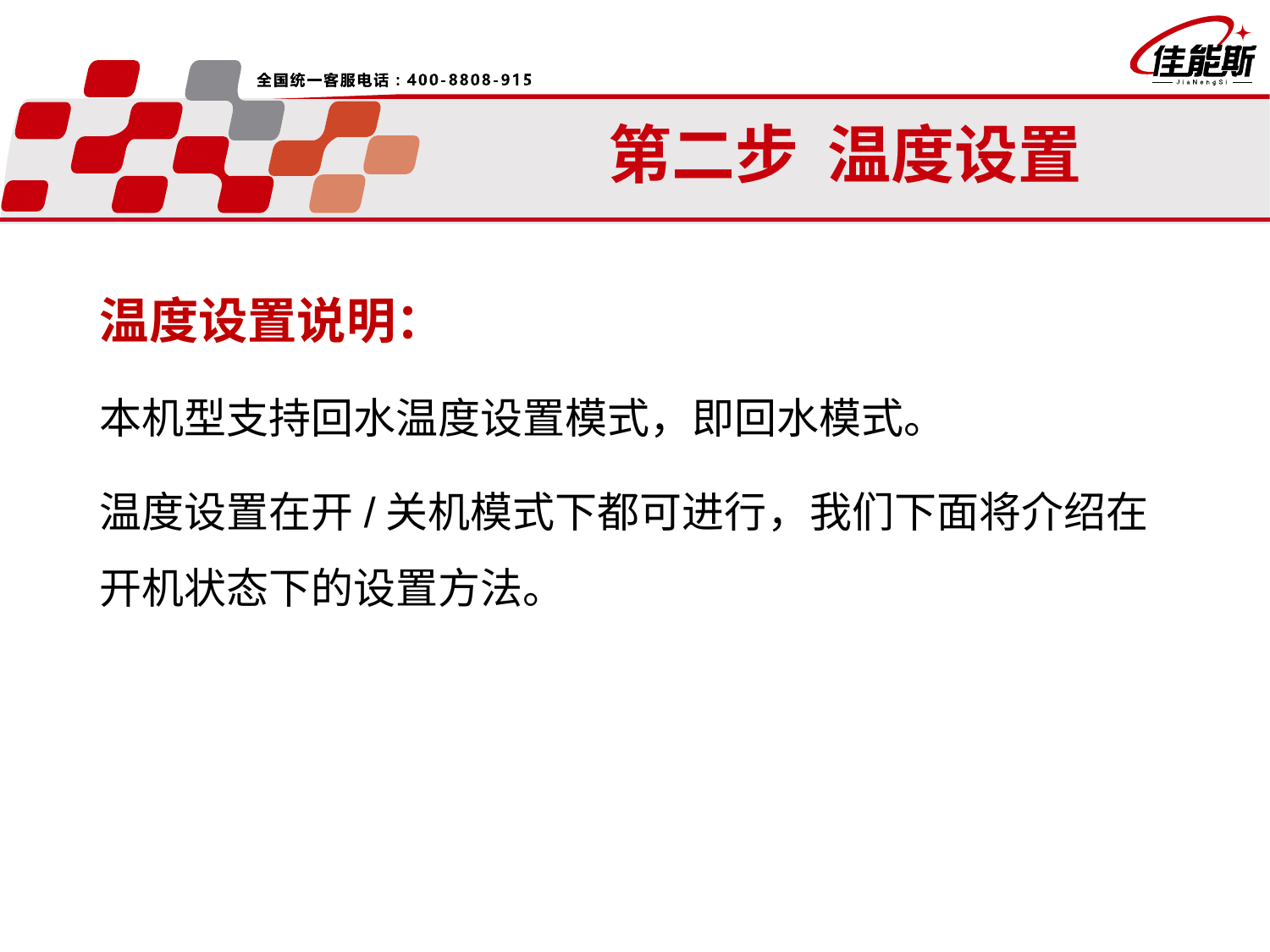

# 第二步  温度设置
温度设置说明：
本机型支持回水温度设置模式，即回水模式。
温度设置在开/关机模式下都可进行，我们下面将介绍在开机状态下的设置方法。